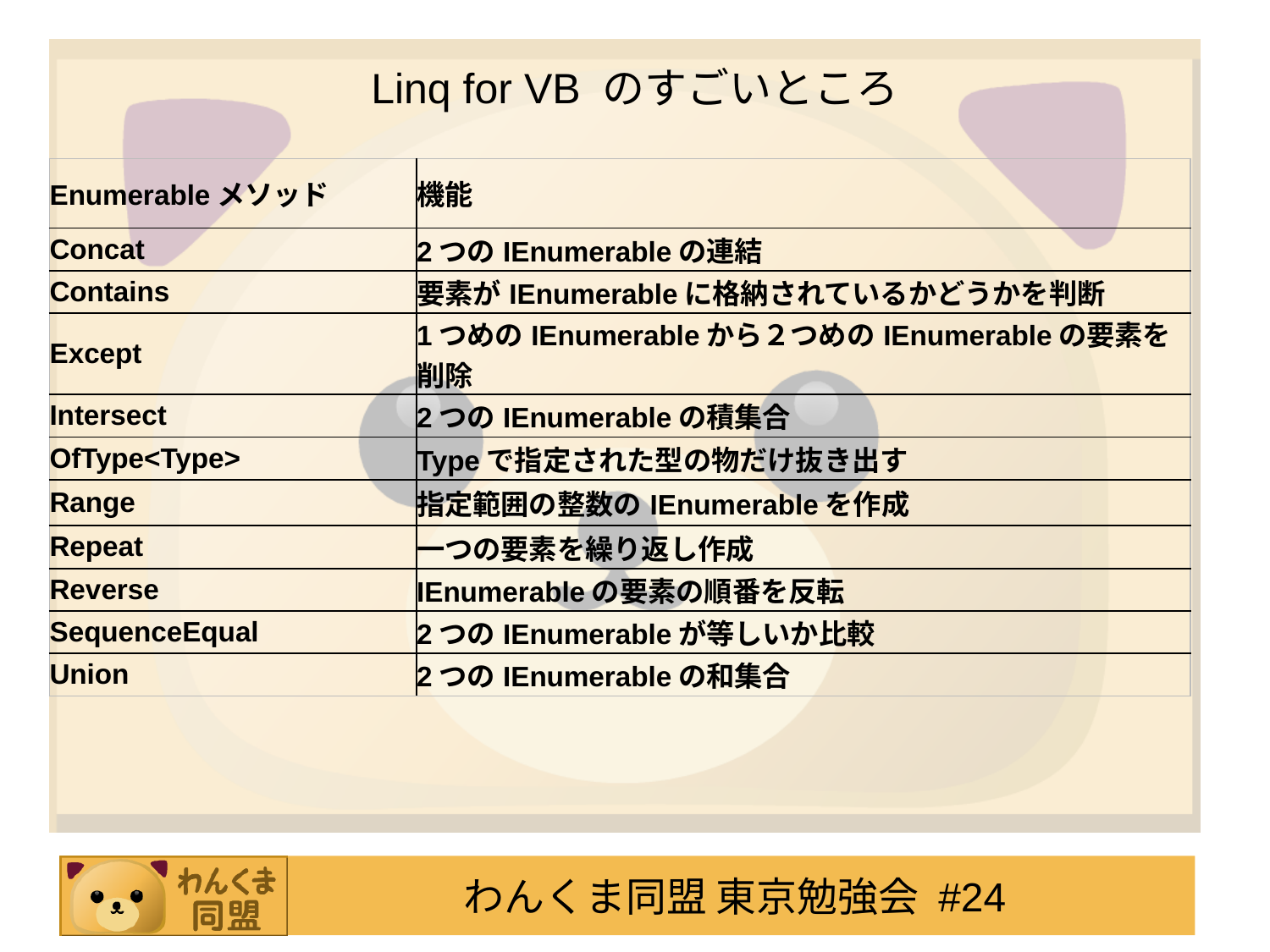

# Linq for VB のすごいところ
| Enumerableメソッド | 機能 |
| --- | --- |
| Concat | 2つのIEnumerableの連結 |
| Contains | 要素がIEnumerableに格納されているかどうかを判断 |
| Except | 1つめのIEnumerableから２つめのIEnumerableの要素を削除 |
| Intersect | 2つのIEnumerableの積集合 |
| OfType<Type> | Typeで指定された型の物だけ抜き出す |
| Range | 指定範囲の整数のIEnumerableを作成 |
| Repeat | 一つの要素を繰り返し作成 |
| Reverse | IEnumerableの要素の順番を反転 |
| SequenceEqual | 2つのIEnumerableが等しいか比較 |
| Union | 2つのIEnumerableの和集合 |